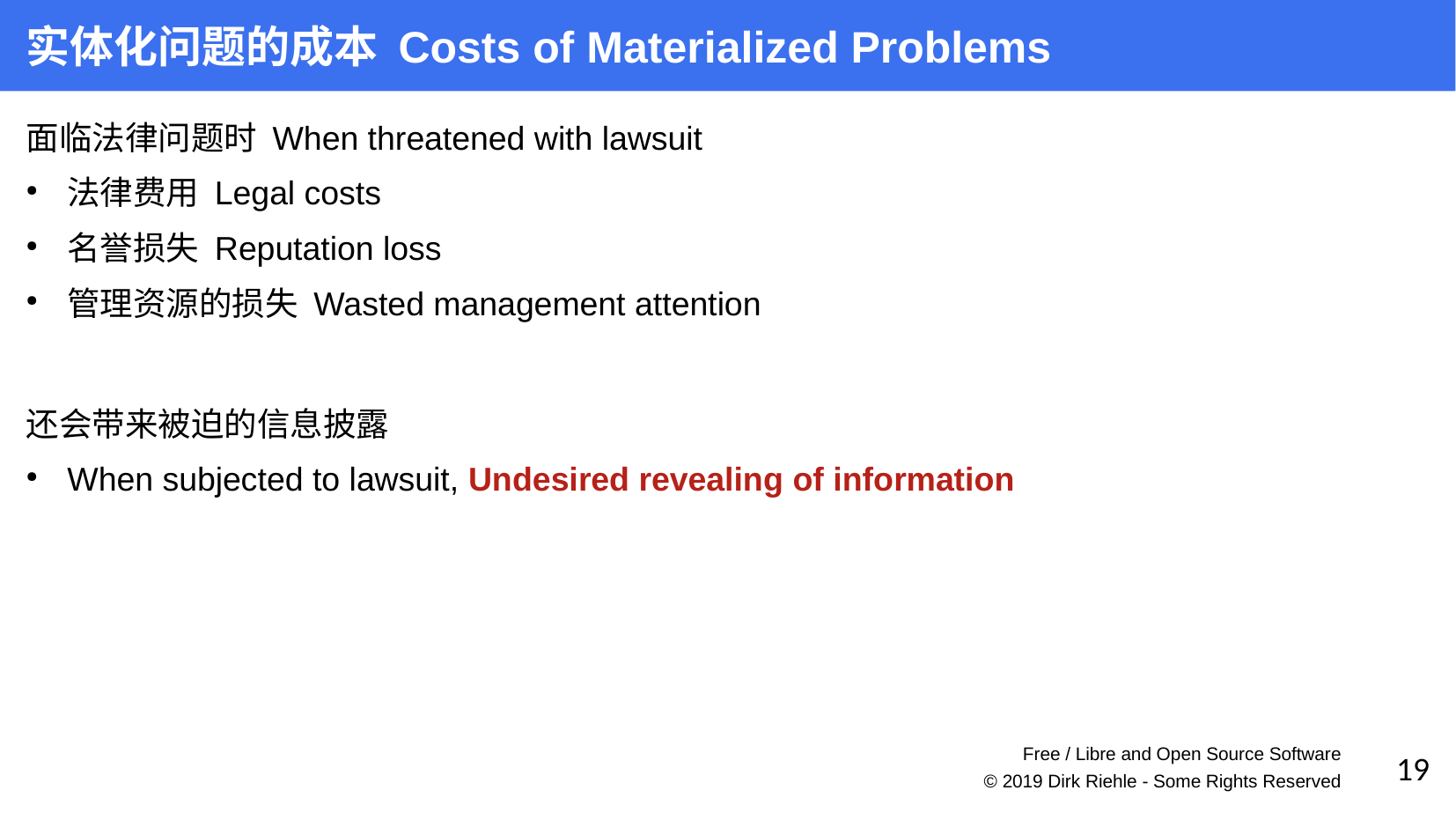

实体化问题的成本 Costs of Materialized Problems
面临法律问题时 When threatened with lawsuit
法律费用 Legal costs
名誉损失 Reputation loss
管理资源的损失 Wasted management attention

还会带来被迫的信息披露
When subjected to lawsuit, Undesired revealing of information
Free / Libre and Open Source Software
19
© 2019 Dirk Riehle - Some Rights Reserved